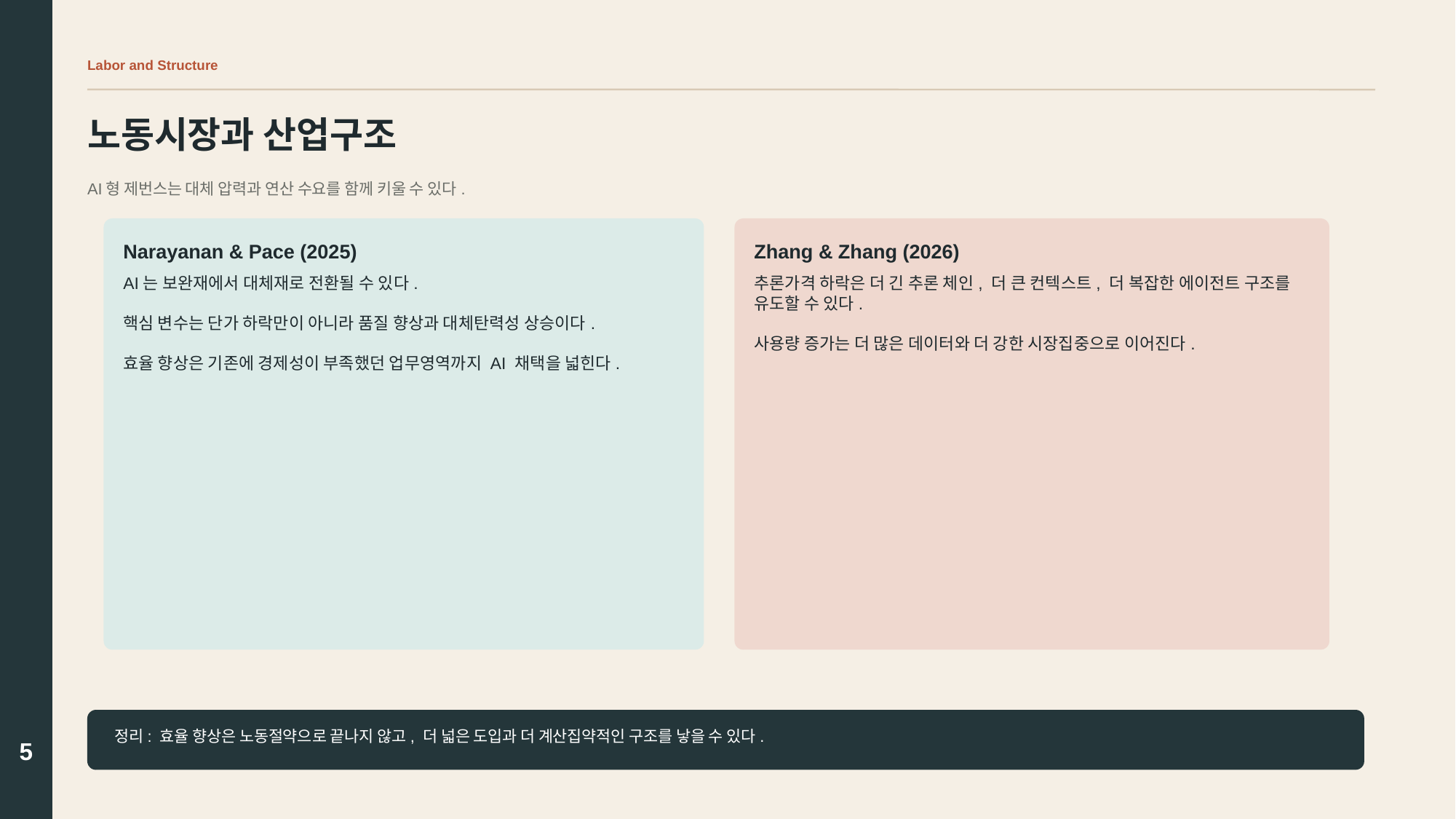

Labor and Structure

노동시장과 산업구조
AI형 제번스는 대체 압력과 연산 수요를 함께 키울 수 있다.

Narayanan & Pace (2025)
Zhang & Zhang (2026)
AI는 보완재에서 대체재로 전환될 수 있다.

핵심 변수는 단가 하락만이 아니라 품질 향상과 대체탄력성 상승이다.

효율 향상은 기존에 경제성이 부족했던 업무영역까지 AI 채택을 넓힌다.
추론가격 하락은 더 긴 추론 체인, 더 큰 컨텍스트, 더 복잡한 에이전트 구조를 유도할 수 있다.

사용량 증가는 더 많은 데이터와 더 강한 시장집중으로 이어진다.

정리: 효율 향상은 노동절약으로 끝나지 않고, 더 넓은 도입과 더 계산집약적인 구조를 낳을 수 있다.
5